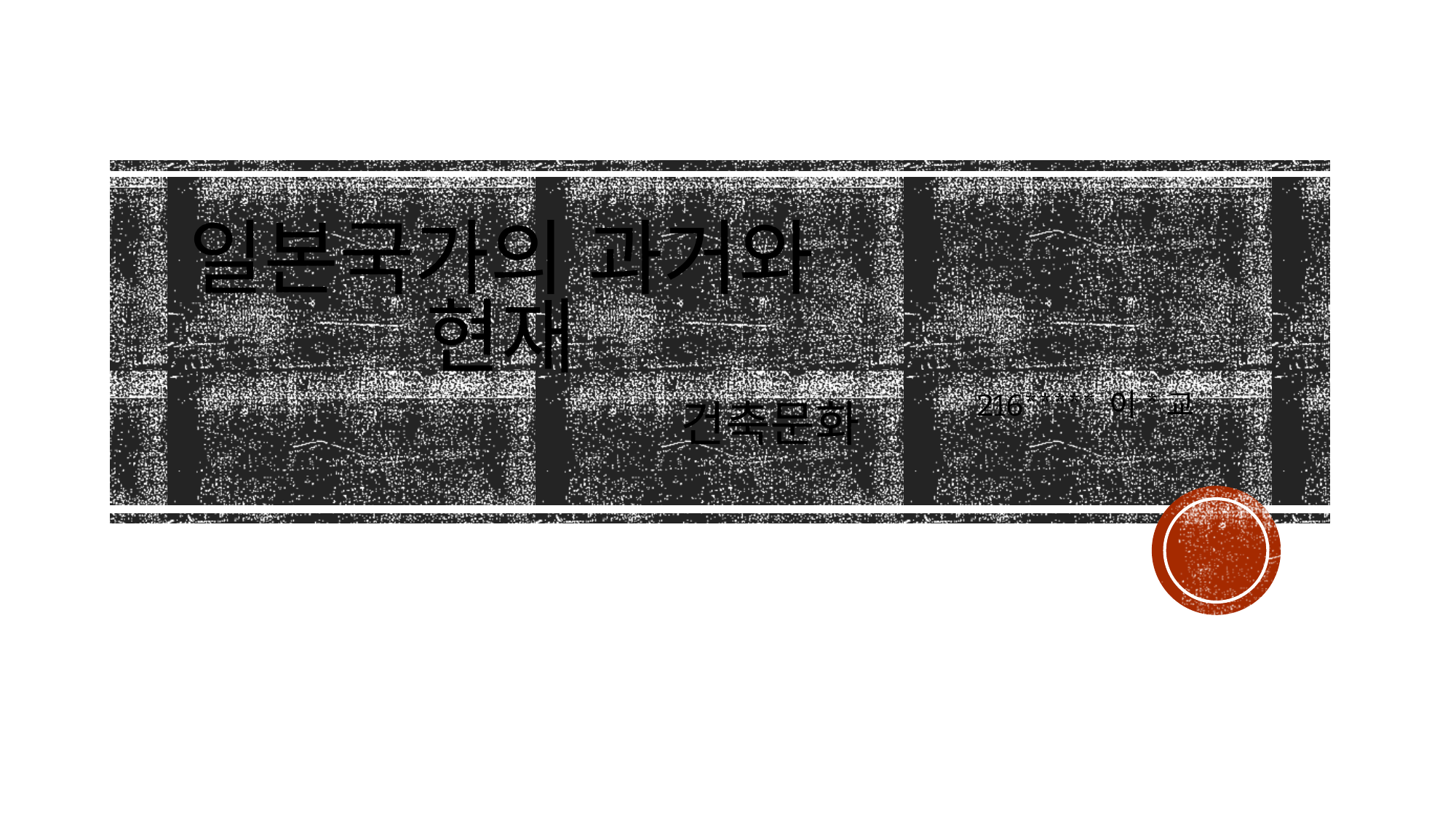

216***** 이*교
# 일본국가의 과거와 현재
건축문화